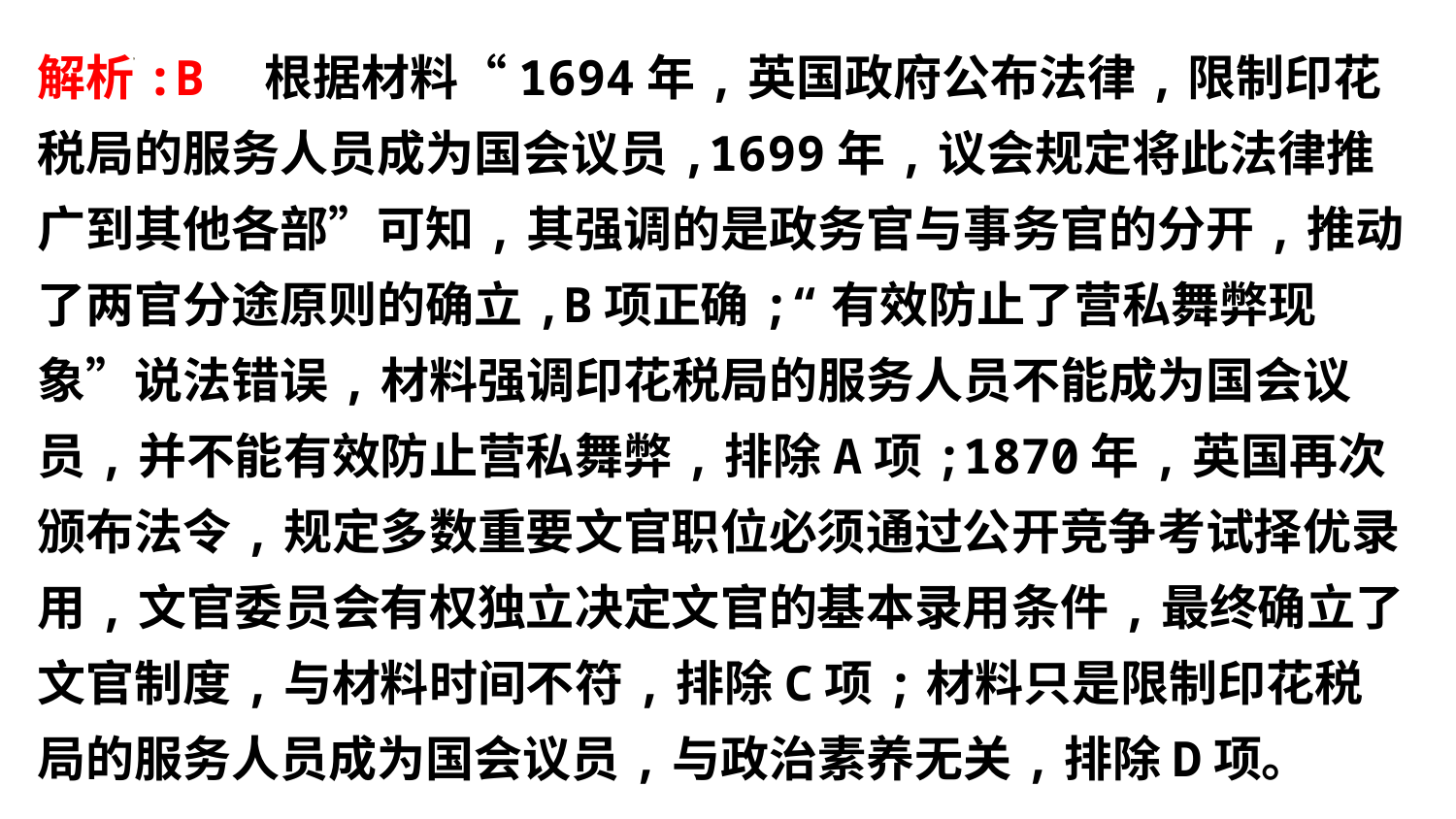

解析:B　根据材料“1694年,英国政府公布法律,限制印花税局的服务人员成为国会议员,1699年,议会规定将此法律推广到其他各部”可知,其强调的是政务官与事务官的分开,推动了两官分途原则的确立,B项正确;“有效防止了营私舞弊现象”说法错误,材料强调印花税局的服务人员不能成为国会议员,并不能有效防止营私舞弊,排除A项;1870年,英国再次颁布法令,规定多数重要文官职位必须通过公开竞争考试择优录用,文官委员会有权独立决定文官的基本录用条件,最终确立了文官制度,与材料时间不符,排除C项;材料只是限制印花税局的服务人员成为国会议员,与政治素养无关,排除D项。